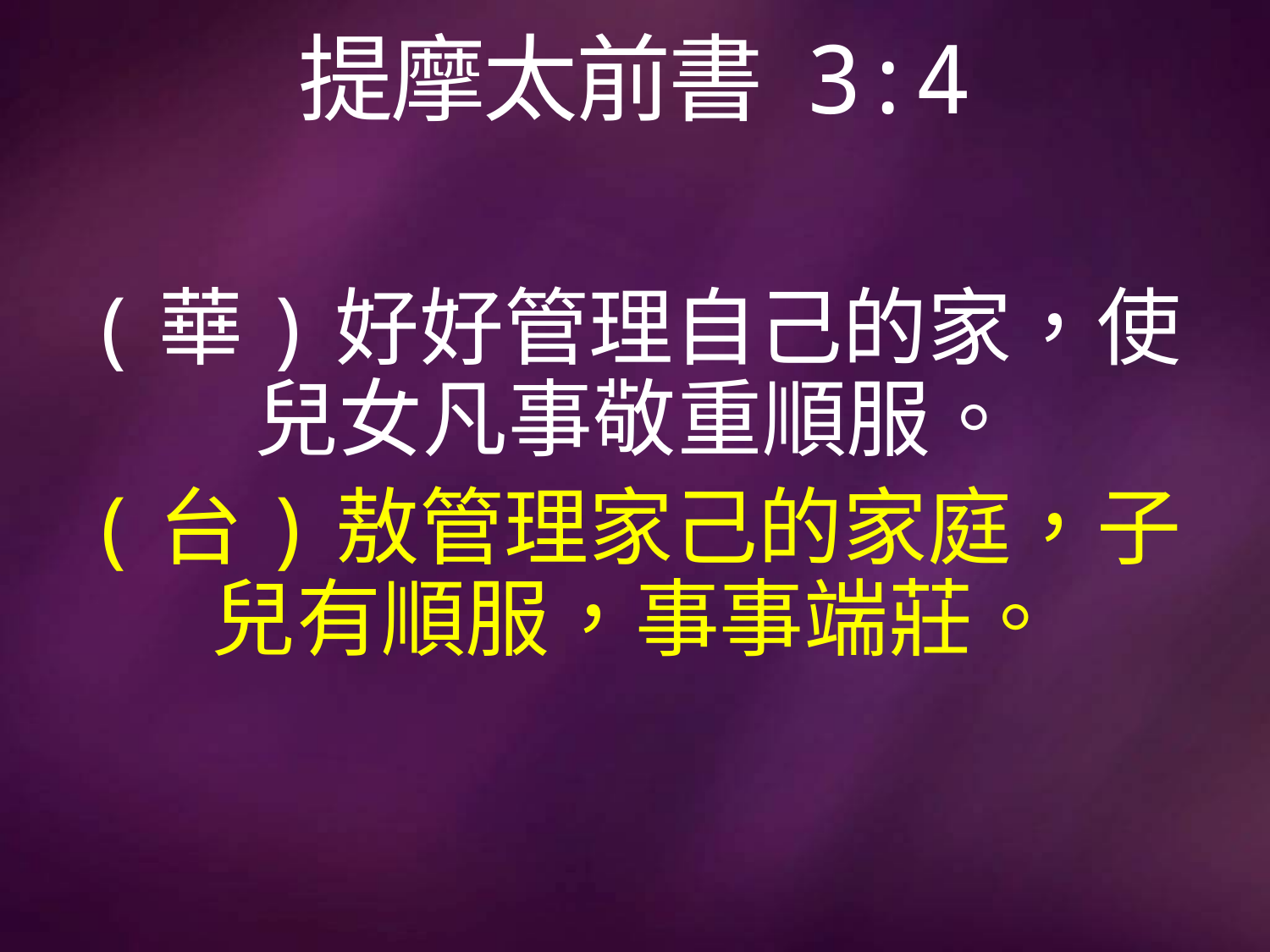

# 提摩太前書 3:4
(華)好好管理自己的家，使兒女凡事敬重順服。
(台)敖管理家己的家庭，子兒有順服，事事端莊。